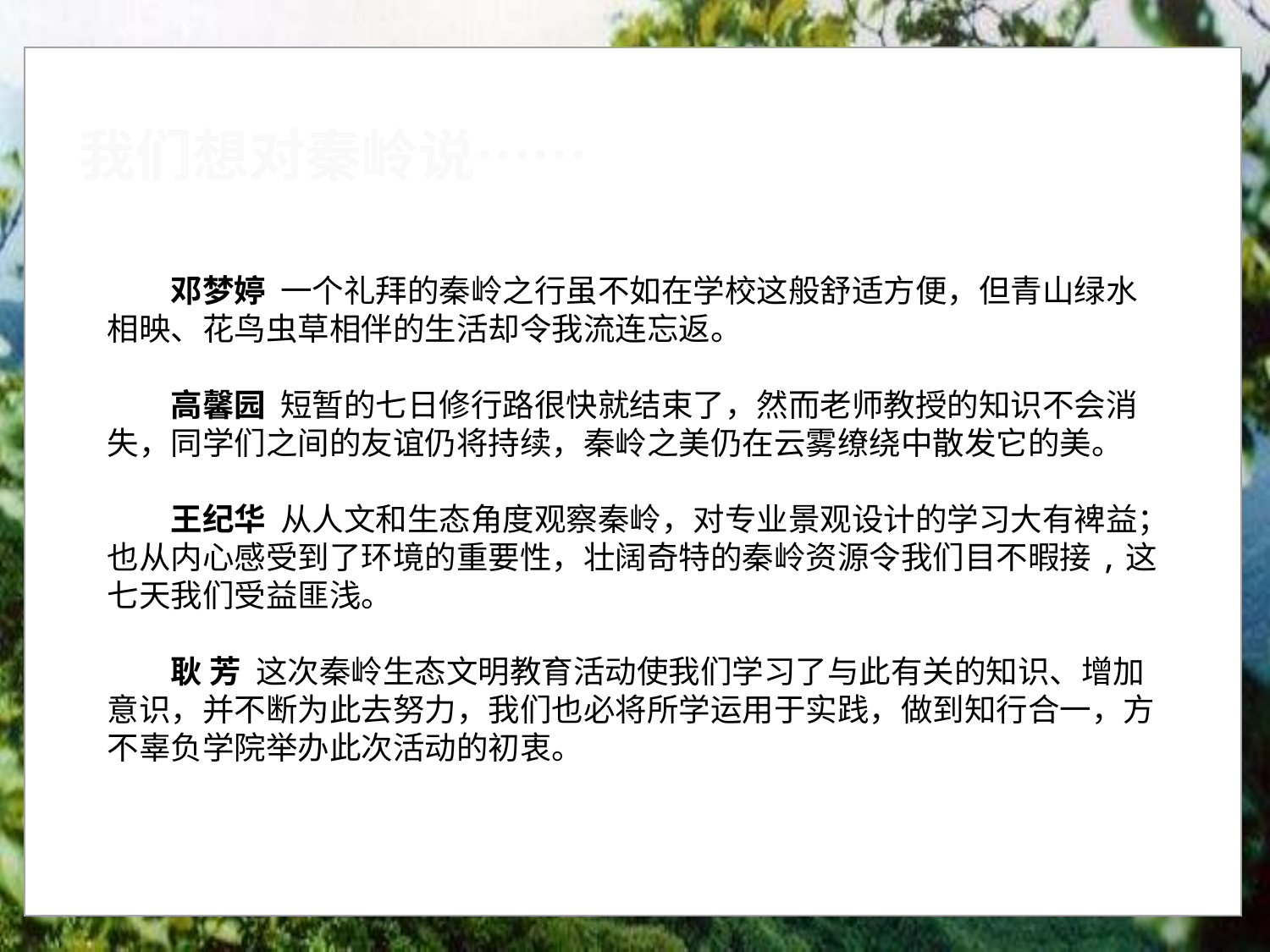

我们想对秦岭说……
邓梦婷  一个礼拜的秦岭之行虽不如在学校这般舒适方便，但青山绿水相映、花鸟虫草相伴的生活却令我流连忘返。

高馨园  短暂的七日修行路很快就结束了，然而老师教授的知识不会消失，同学们之间的友谊仍将持续，秦岭之美仍在云雾缭绕中散发它的美。

王纪华  从人文和生态角度观察秦岭，对专业景观设计的学习大有裨益；也从内心感受到了环境的重要性，壮阔奇特的秦岭资源令我们目不暇接,这七天我们受益匪浅。

耿 芳  这次秦岭生态文明教育活动使我们学习了与此有关的知识、增加意识，并不断为此去努力，我们也必将所学运用于实践，做到知行合一，方不辜负学院举办此次活动的初衷。